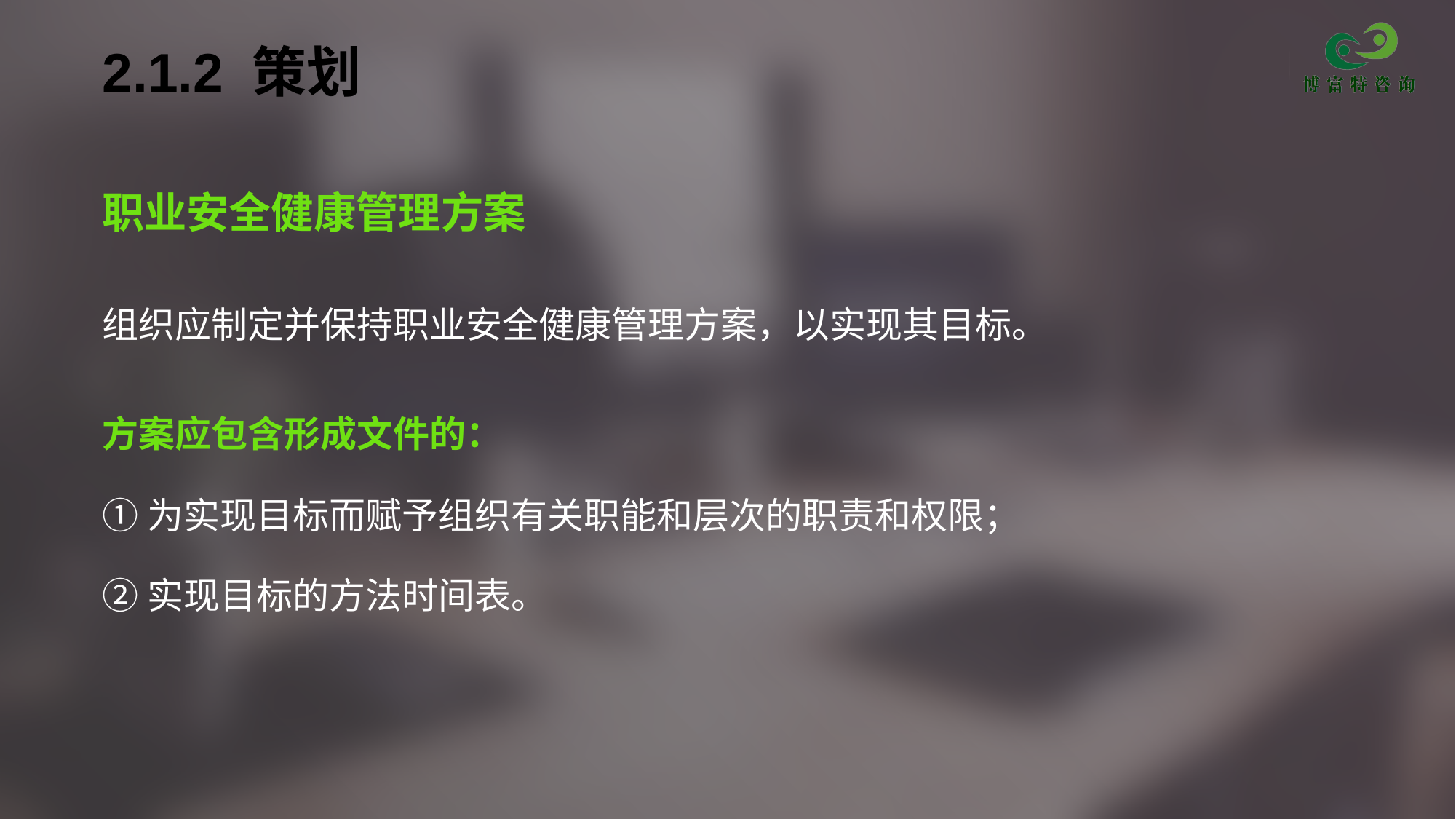

# 2.1.2 策划
职业安全健康管理方案

组织应制定并保持职业安全健康管理方案，以实现其目标。

方案应包含形成文件的：
①为实现目标而赋予组织有关职能和层次的职责和权限；
②实现目标的方法时间表。